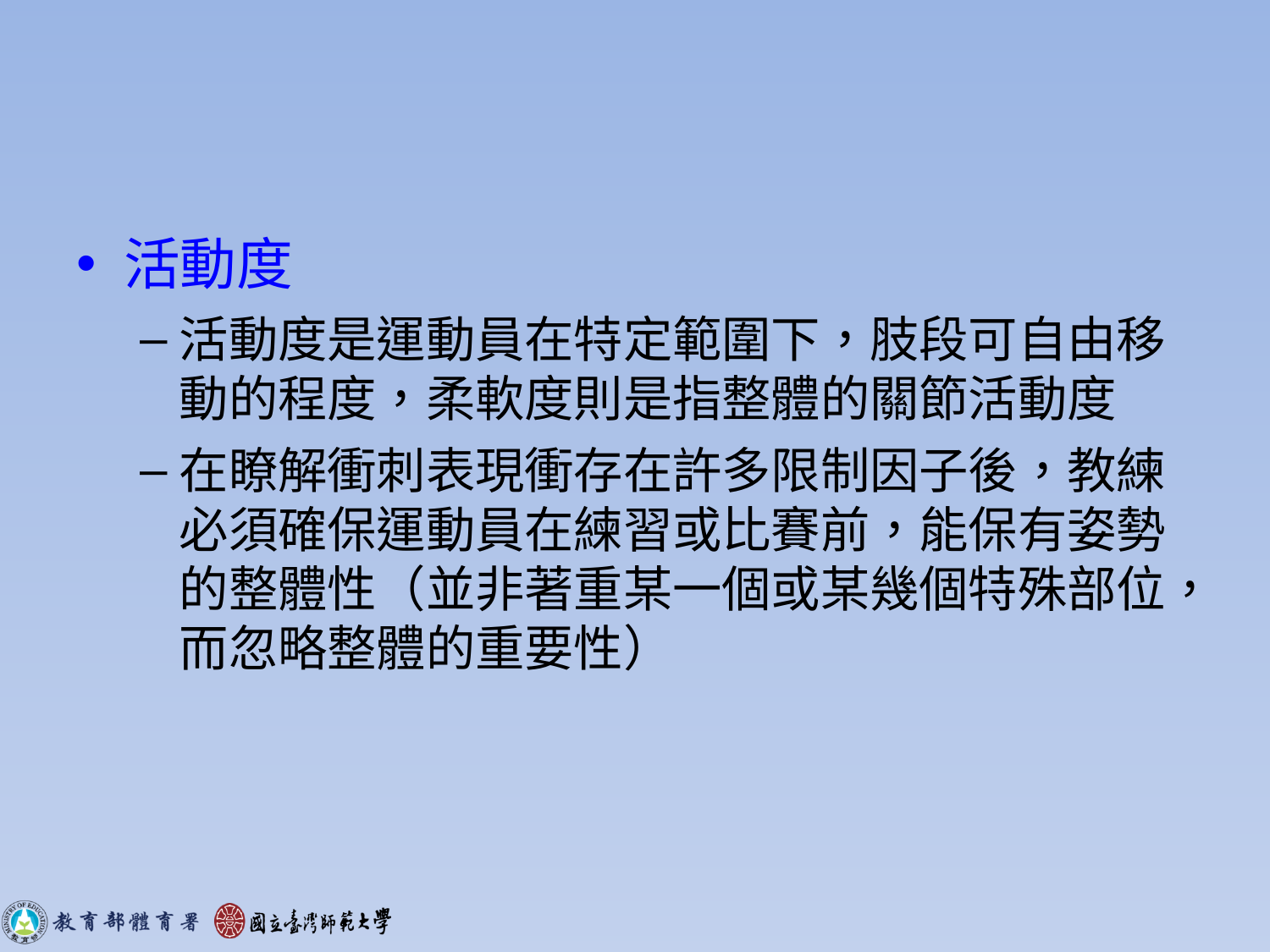

#
活動度
活動度是運動員在特定範圍下，肢段可自由移動的程度，柔軟度則是指整體的關節活動度
在瞭解衝刺表現衝存在許多限制因子後，教練必須確保運動員在練習或比賽前，能保有姿勢的整體性（並非著重某一個或某幾個特殊部位，而忽略整體的重要性）